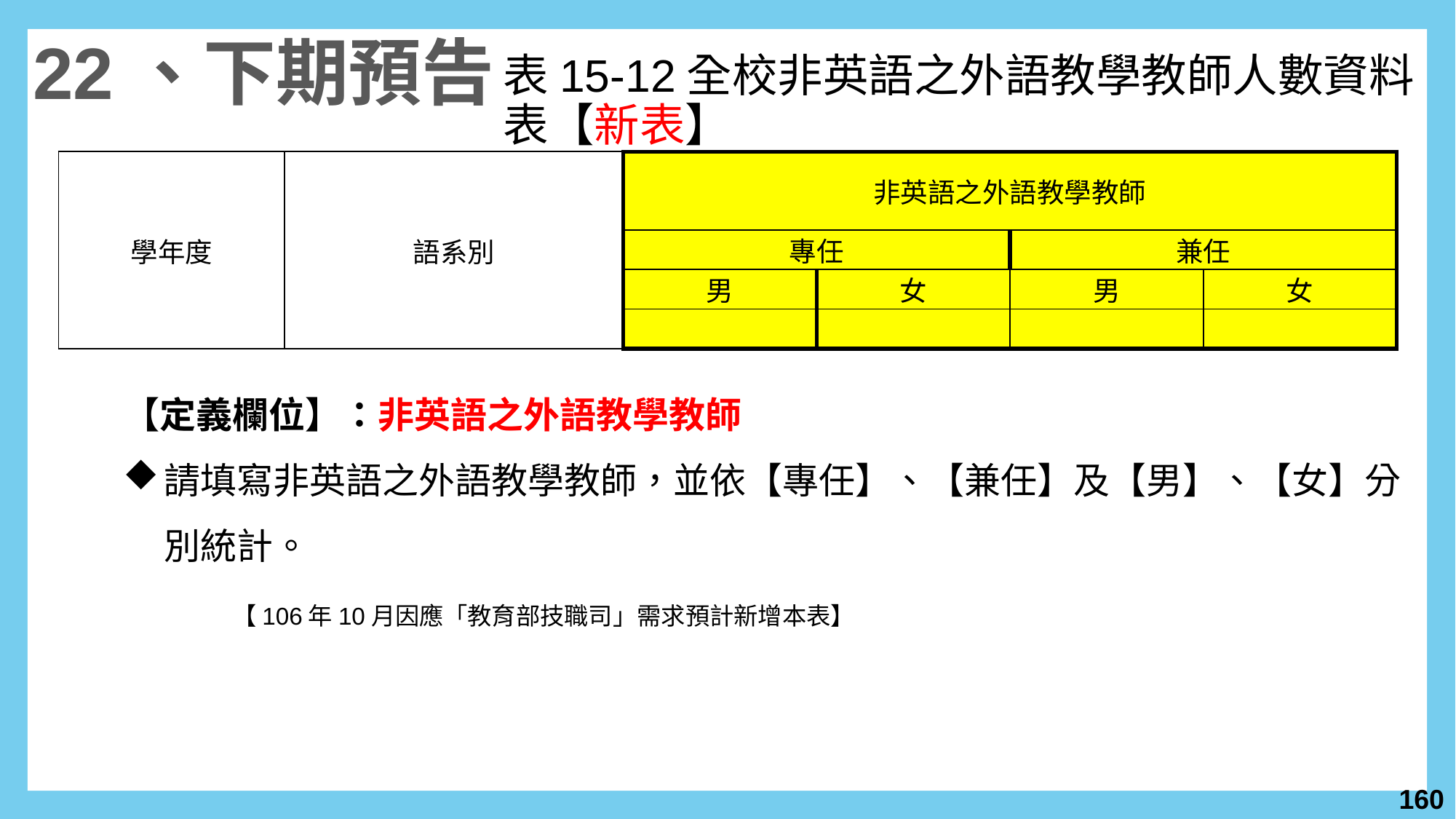

22、下期預告
表15-12全校非英語之外語教學教師人數資料表【新表】
| 學年度 | 語系別 | 非英語之外語教學教師 |  |  |  |
| --- | --- | --- | --- | --- | --- |
|  |  | 專任 |  | 兼任 |  |
|  |  | 男 | 女 | 男 | 女 |
|  |  |  |  |  |  |
【定義欄位】：非英語之外語教學教師
請填寫非英語之外語教學教師，並依【專任】、【兼任】及【男】、【女】分別統計。
	【106年10月因應「教育部技職司」需求預計新增本表】
160